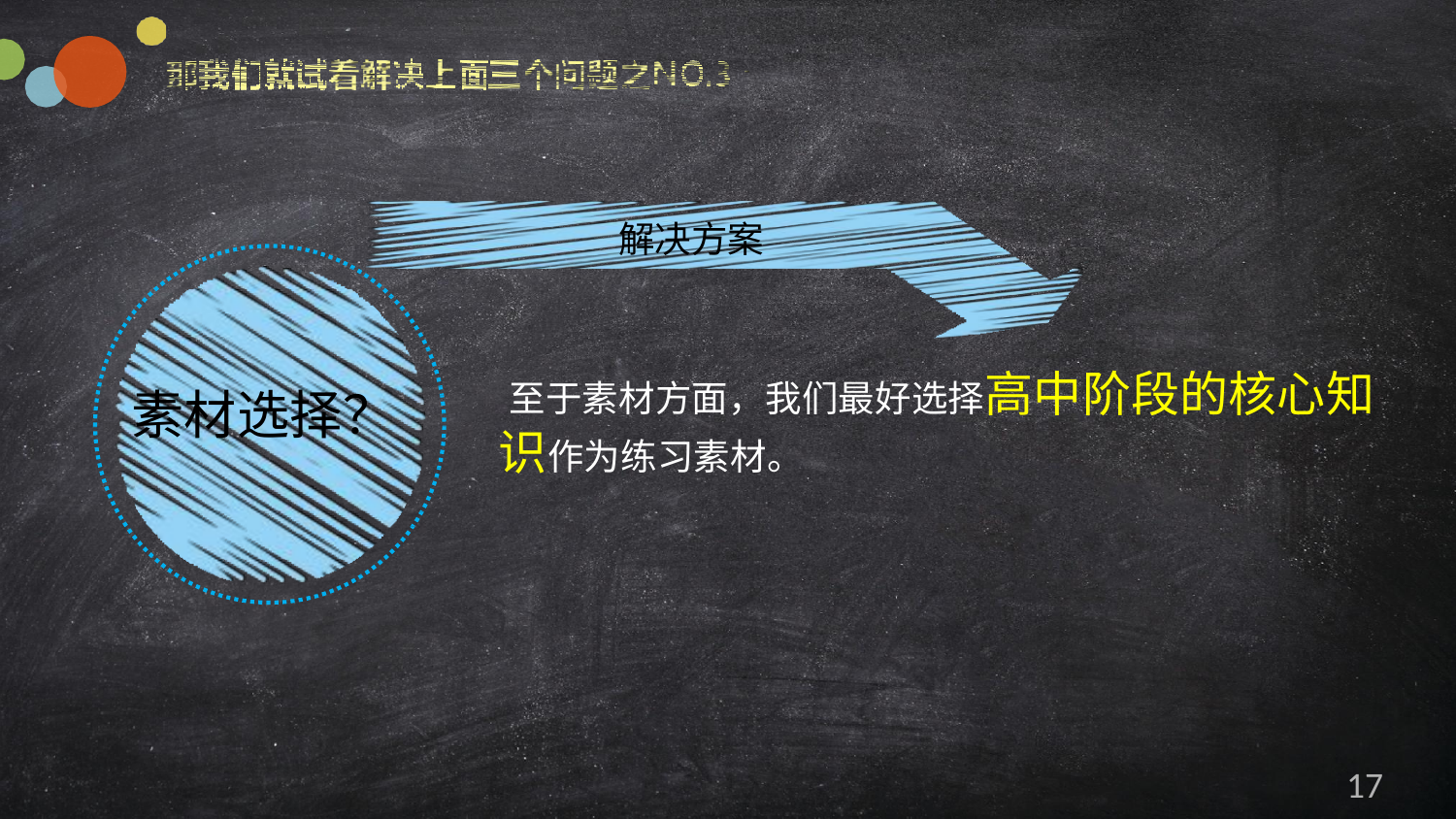

解决方案

# 至于素材方面，我们最好选择高中阶段的核心知
识作为练习素材。
素材选择？
17